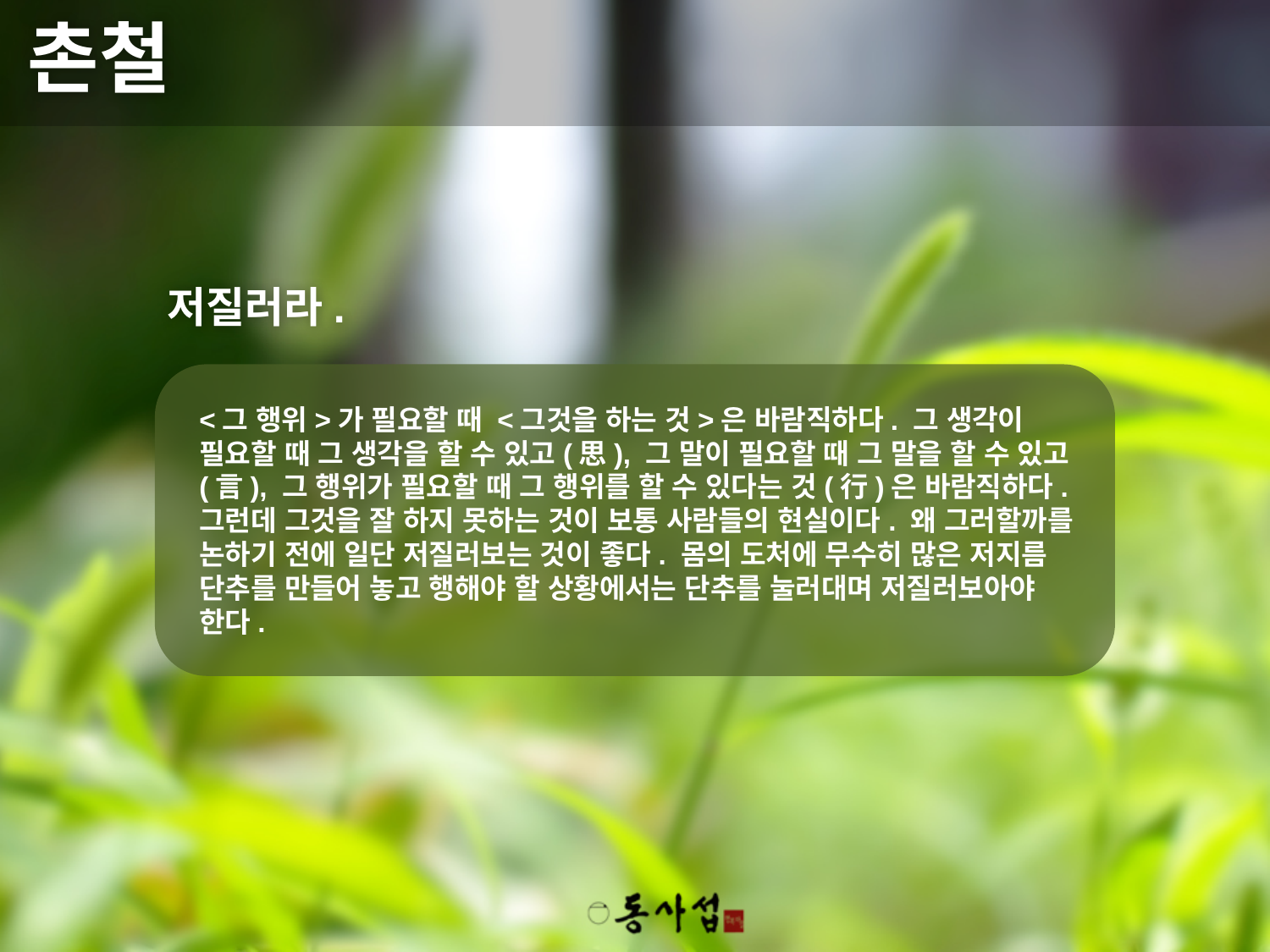

촌철
저질러라.
<그 행위>가 필요할 때 <그것을 하는 것>은 바람직하다. 그 생각이 필요할 때 그 생각을 할 수 있고(思), 그 말이 필요할 때 그 말을 할 수 있고(言), 그 행위가 필요할 때 그 행위를 할 수 있다는 것(行)은 바람직하다. 그런데 그것을 잘 하지 못하는 것이 보통 사람들의 현실이다. 왜 그러할까를 논하기 전에 일단 저질러보는 것이 좋다. 몸의 도처에 무수히 많은 저지름 단추를 만들어 놓고 행해야 할 상황에서는 단추를 눌러대며 저질러보아야 한다.